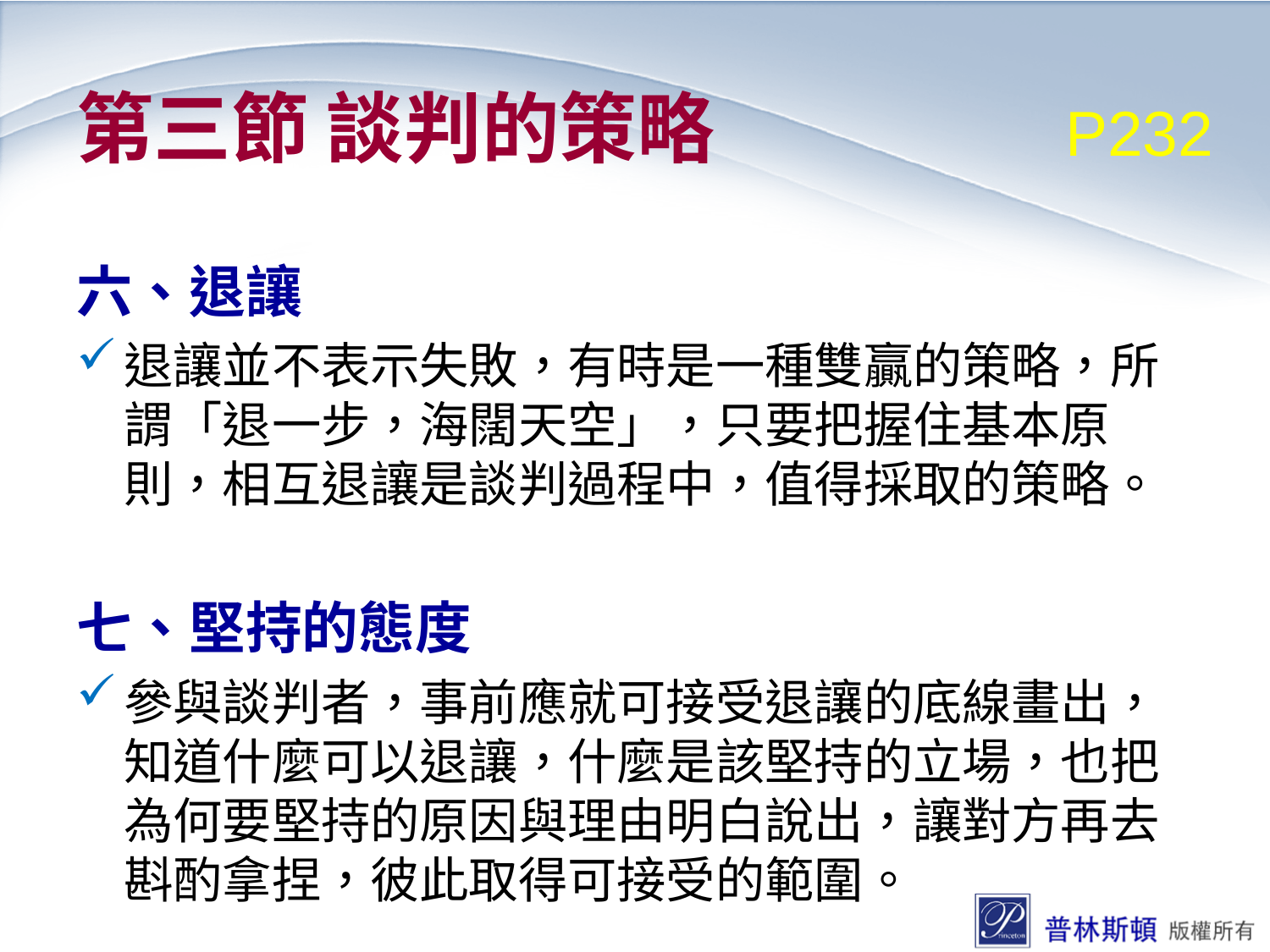

# 第三節 談判的策略
P232
六、退讓
退讓並不表示失敗，有時是一種雙贏的策略，所謂「退一步，海闊天空」，只要把握住基本原則，相互退讓是談判過程中，值得採取的策略。

七、堅持的態度
參與談判者，事前應就可接受退讓的底線畫出，知道什麼可以退讓，什麼是該堅持的立場，也把為何要堅持的原因與理由明白說出，讓對方再去斟酌拿捏，彼此取得可接受的範圍。